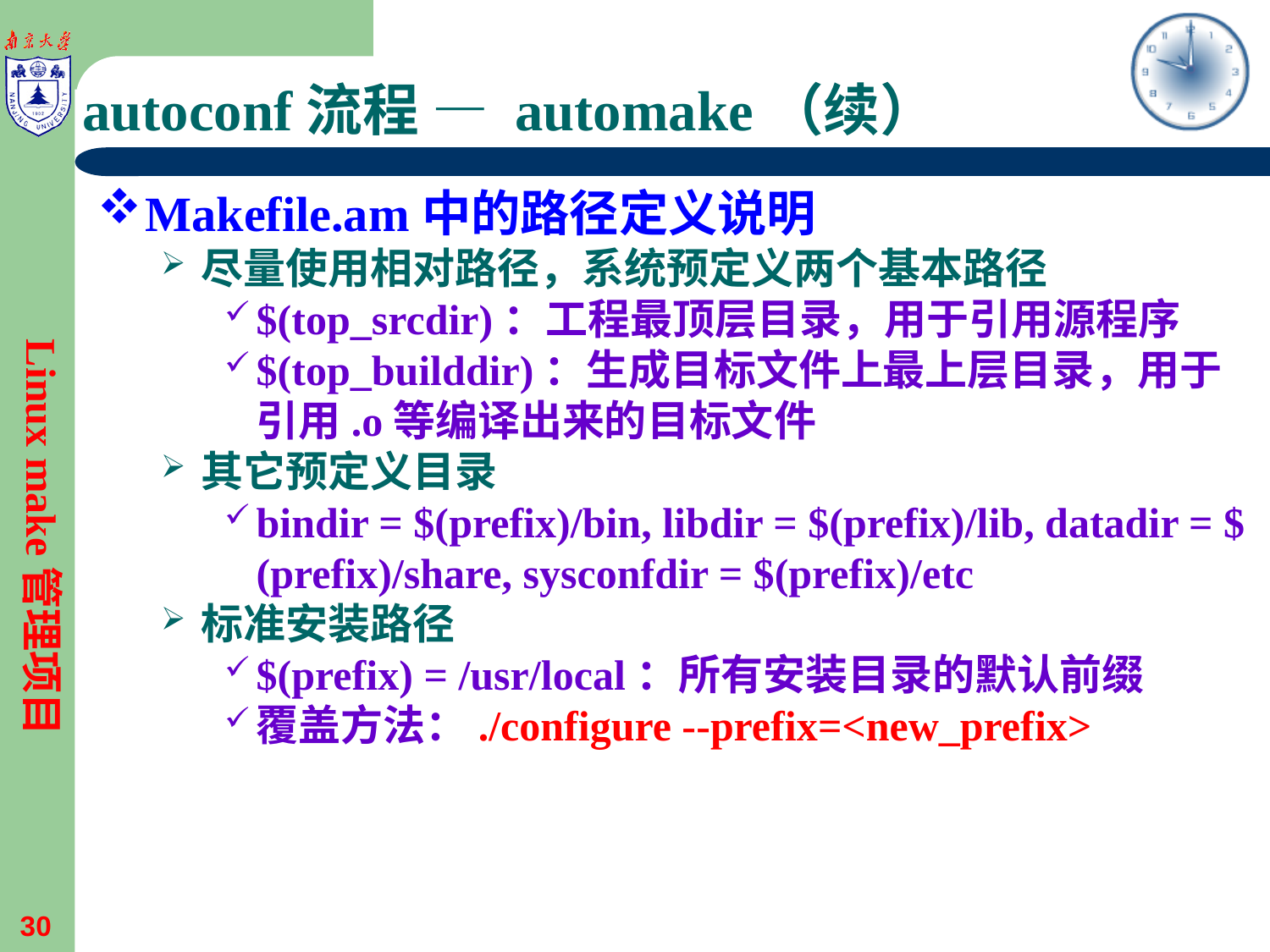

# autoconf流程 — automake（续）
Makefile.am中的路径定义说明
尽量使用相对路径，系统预定义两个基本路径
$(top_srcdir)：工程最顶层目录，用于引用源程序
$(top_builddir)：生成目标文件上最上层目录，用于引用.o等编译出来的目标文件
其它预定义目录
bindir = $(prefix)/bin, libdir = $(prefix)/lib, datadir = $(prefix)/share, sysconfdir = $(prefix)/etc
标准安装路径
$(prefix) = /usr/local：所有安装目录的默认前缀
覆盖方法：./configure --prefix=<new_prefix>
Linux make管理项目
30